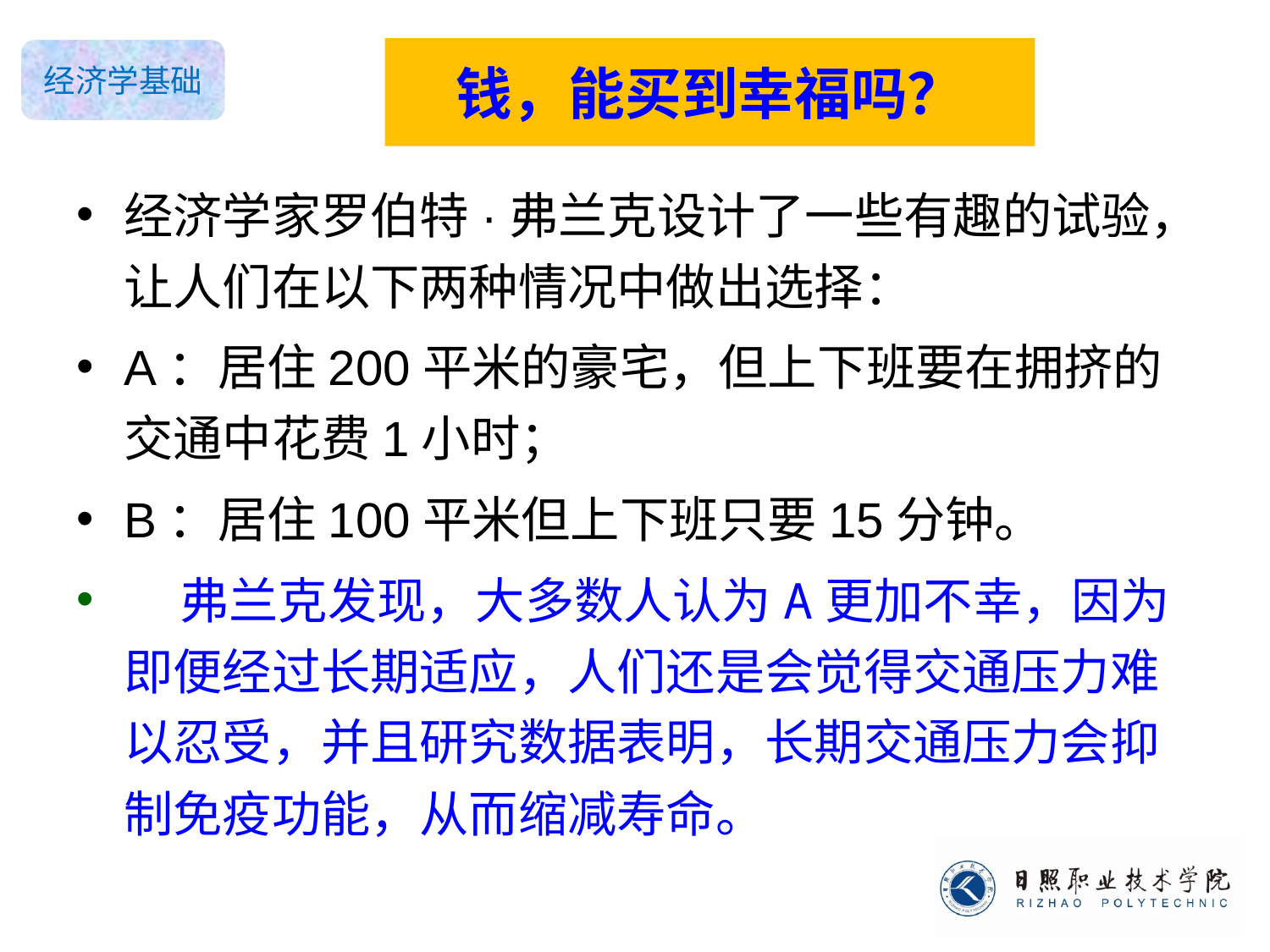

# 钱，能买到幸福吗？
经济学家罗伯特·弗兰克设计了一些有趣的试验，让人们在以下两种情况中做出选择：
A：居住200平米的豪宅，但上下班要在拥挤的交通中花费1小时；
B：居住100平米但上下班只要15分钟。
    弗兰克发现，大多数人认为A更加不幸，因为即便经过长期适应，人们还是会觉得交通压力难以忍受，并且研究数据表明，长期交通压力会抑制免疫功能，从而缩减寿命。